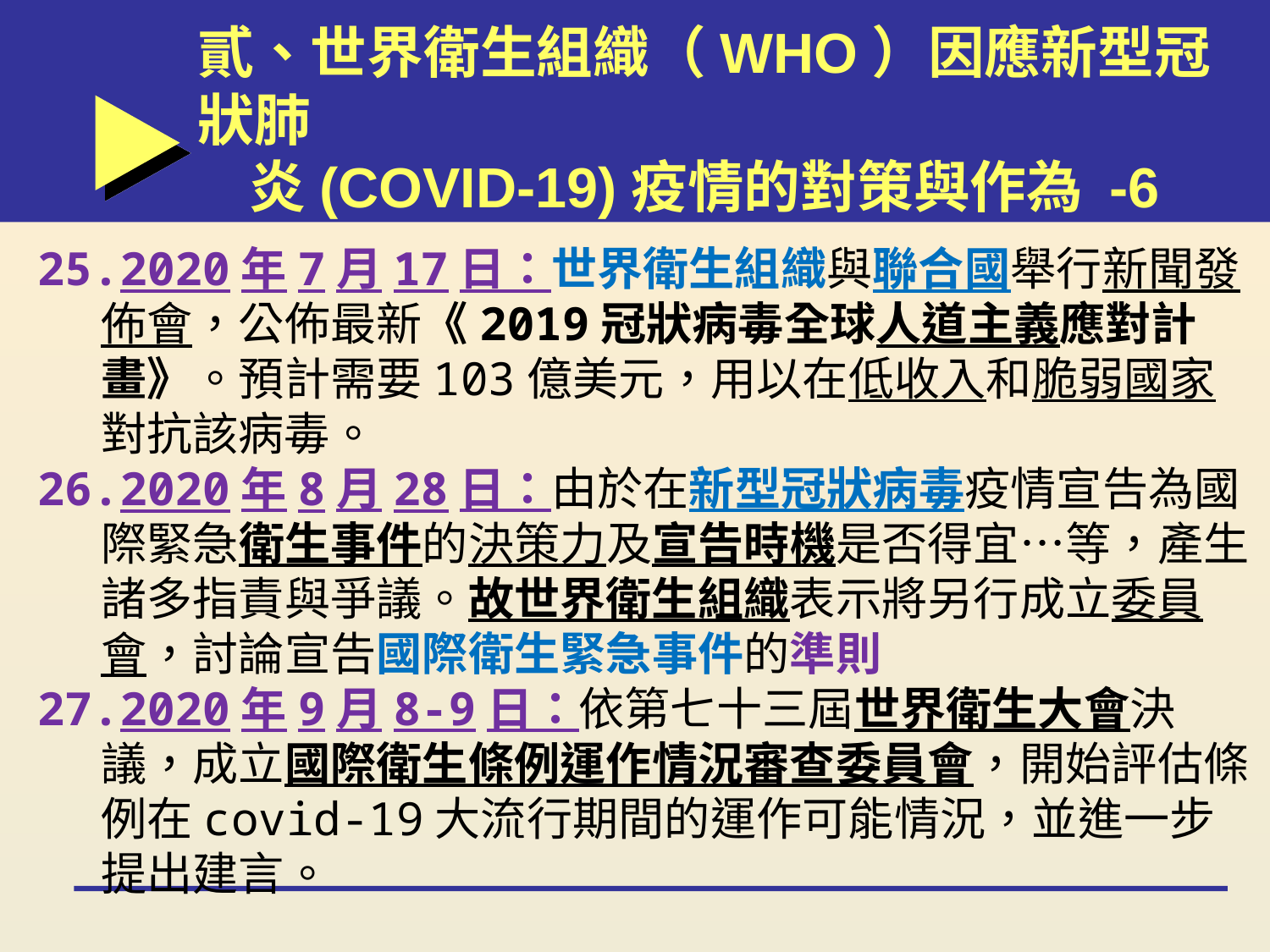

貳、世界衛生組織（WHO）因應新型冠狀肺
    炎(COVID-19)疫情的對策與作為 -6
2020年7月17日：世界衛生組織與聯合國舉行新聞發佈會，公佈最新《2019冠狀病毒全球人道主義應對計畫》。預計需要103億美元，用以在低收入和脆弱國家對抗該病毒。
2020年8月28日：由於在新型冠狀病毒疫情宣告為國際緊急衛生事件的決策力及宣告時機是否得宜…等，產生諸多指責與爭議。故世界衛生組織表示將另行成立委員會，討論宣告國際衛生緊急事件的準則
2020年9月8-9日：依第七十三屆世界衛生大會決議，成立國際衛生條例運作情況審查委員會，開始評估條例在covid-19大流行期間的運作可能情況，並進一步提出建言。